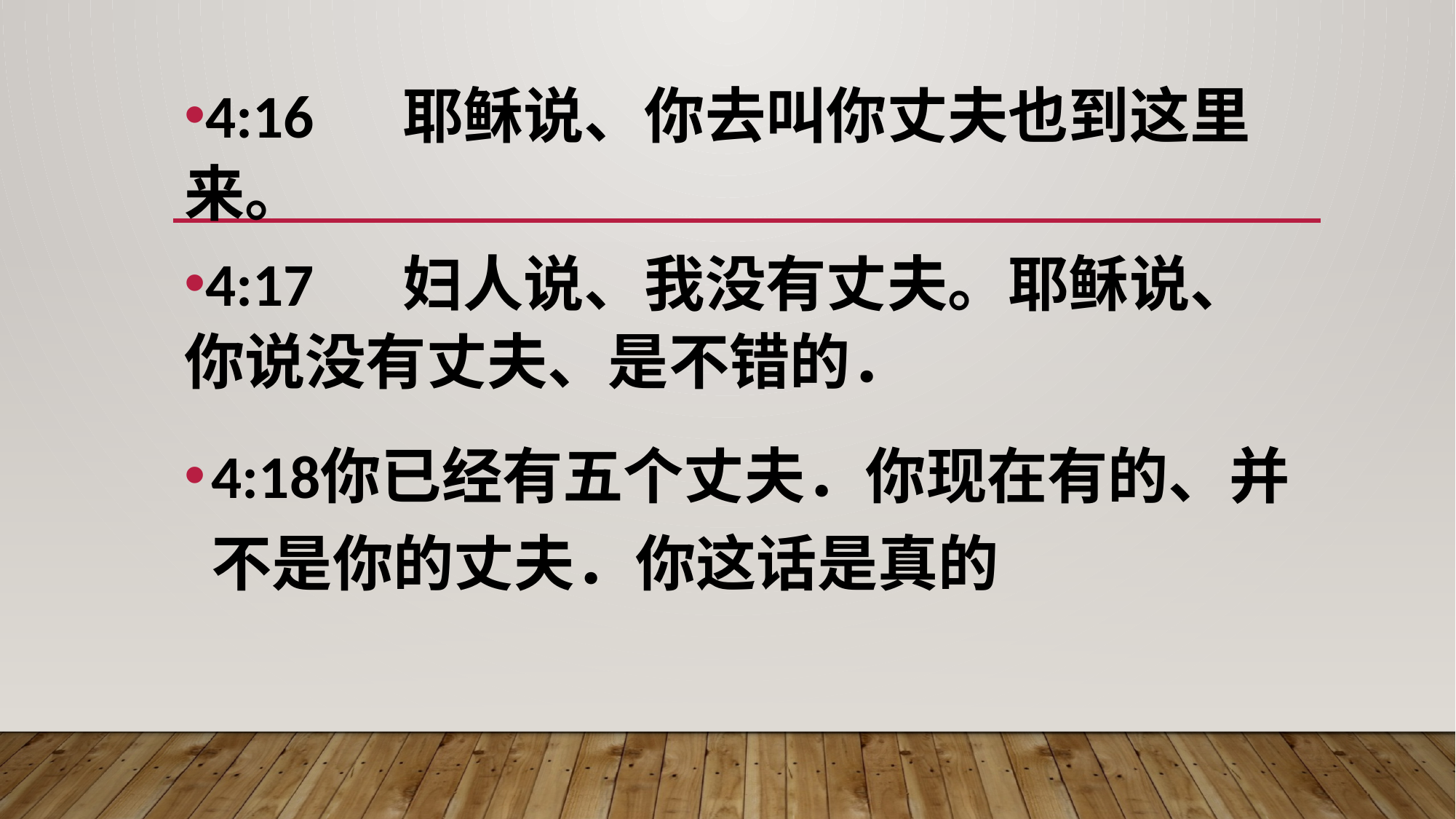

4:16	耶稣说、你去叫你丈夫也到这里来。
4:17	妇人说、我没有丈夫。耶稣说、你说没有丈夫、是不错的．
4:18	你已经有五个丈夫．你现在有的、并不是你的丈夫．你这话是真的